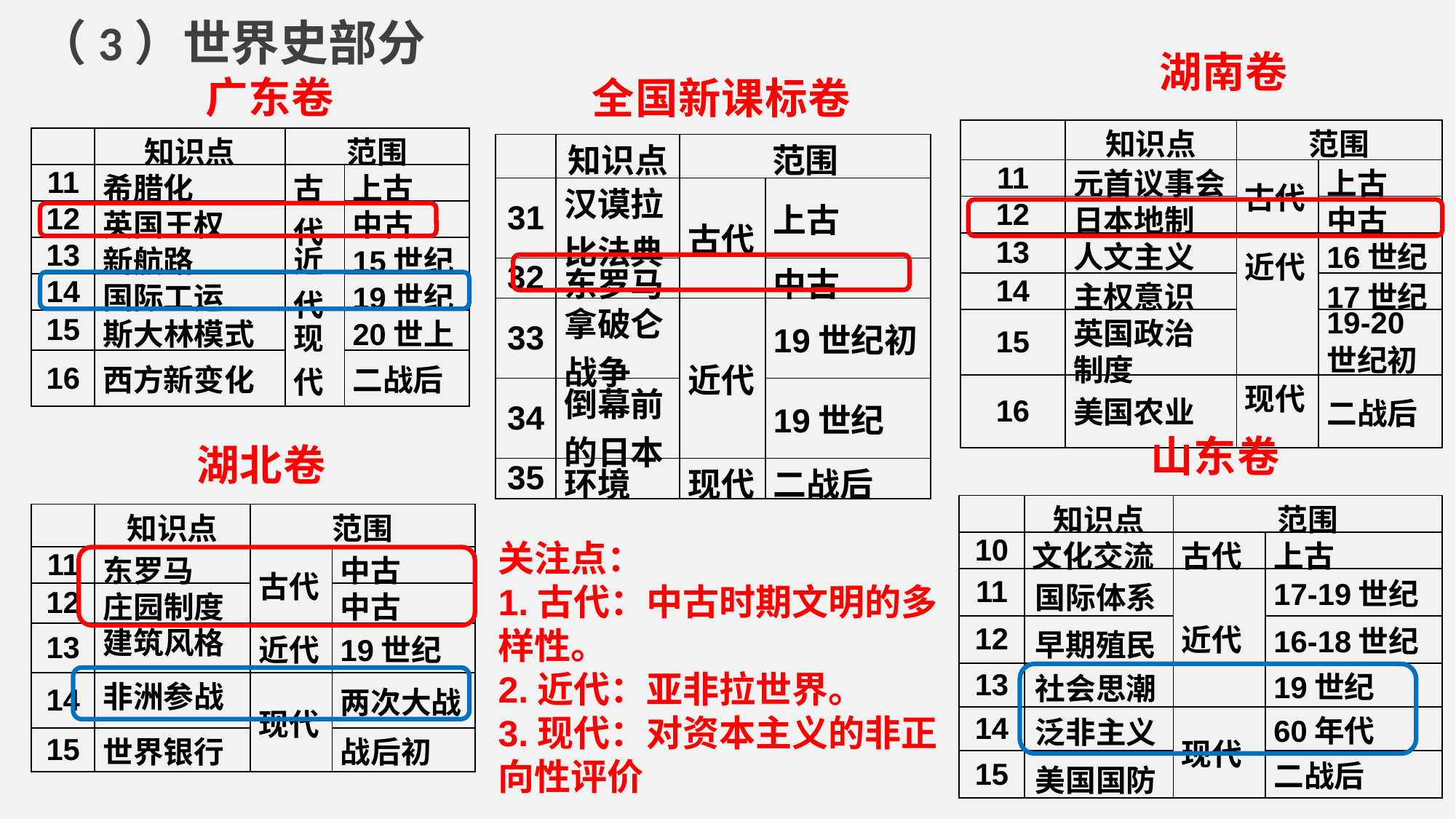

（3）世界史部分
湖南卷
广东卷
全国新课标卷
|  | 知识点 | 范围 |  |
| --- | --- | --- | --- |
| 11 | 元首议事会 | 古代 | 上古 |
| 12 | 日本地制 |  | 中古 |
| 13 | 人文主义 | 近代 | 16世纪 |
| 14 | 主权意识 |  | 17世纪 |
| 15 | 英国政治 制度 |  | 19-20世纪初 |
| 16 | 美国农业 | 现代 | 二战后 |
|  | 知识点 | 范围 |  |
| --- | --- | --- | --- |
| 11 | 希腊化 | 古代 | 上古 |
| 12 | 英国王权 |  | 中古 |
| 13 | 新航路 | 近代 | 15世纪 |
| 14 | 国际工运 |  | 19世纪 |
| 15 | 斯大林模式 | 现代 | 20世上 |
| 16 | 西方新变化 |  | 二战后 |
|  | 知识点 | 范围 |  |
| --- | --- | --- | --- |
| 31 | 汉谟拉比法典 | 古代 | 上古 |
| 32 | 东罗马 |  | 中古 |
| 33 | 拿破仑战争 | 近代 | 19世纪初 |
| 34 | 倒幕前的日本 |  | 19世纪 |
| 35 | 环境 | 现代 | 二战后 |

山东卷
湖北卷
|  | 知识点 | 范围 |  |
| --- | --- | --- | --- |
| 10 | 文化交流 | 古代 | 上古 |
| 11 | 国际体系 | 近代 | 17-19世纪 |
| 12 | 早期殖民 |  | 16-18世纪 |
| 13 | 社会思潮 |  | 19世纪 |
| 14 | 泛非主义 | 现代 | 60年代 |
| 15 | 美国国防 |  | 二战后 |
|  | 知识点 | 范围 |  |
| --- | --- | --- | --- |
| 11 | 东罗马 | 古代 | 中古 |
| 12 | 庄园制度 |  | 中古 |
| 13 | 建筑风格 | 近代 | 19世纪 |
| 14 | 非洲参战 | 现代 | 两次大战 |
| 15 | 世界银行 |  | 战后初 |
关注点：
1.古代：中古时期文明的多样性。
2.近代：亚非拉世界。
3.现代：对资本主义的非正向性评价